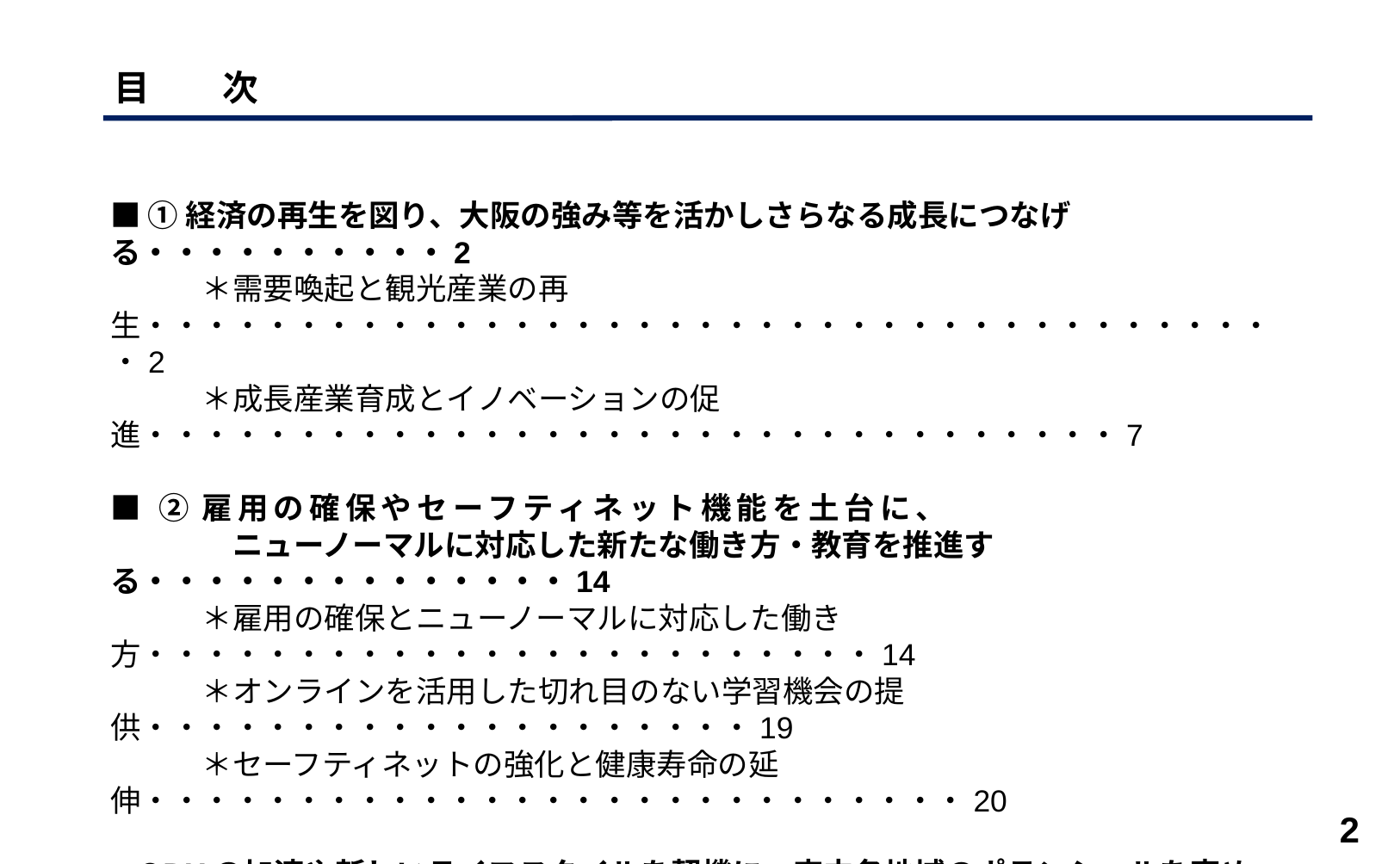

目　　次
■ ①経済の再生を図り、大阪の強み等を活かしさらなる成長につなげる・・・・・・・・・・2
　　　＊需要喚起と観光産業の再生・・・・・・・・・・・・・・・・・・・・・・・・・・・・・・・・・・・・・・2
　　　＊成長産業育成とイノベーションの促進・・・・・・・・・・・・・・・・・・・・・・・・・・・・・・・・7

■ ②雇用の確保やセーフティネット機能を土台に、
　　　　ニューノーマルに対応した新たな働き方・教育を推進する・・・・・・・・・・・・・・14
　　　＊雇用の確保とニューノーマルに対応した働き方・・・・・・・・・・・・・・・・・・・・・・・・14
　　　＊オンラインを活用した切れ目のない学習機会の提供・・・・・・・・・・・・・・・・・・・・19
　　　＊セーフティネットの強化と健康寿命の延伸・・・・・・・・・・・・・・・・・・・・・・・・・・・20

■ ③DXの加速や新しいライフスタイルを契機に、府内各地域のポテンシャルを高める・・23
　　　＊府内各地域の活性化・・・・・・・・・・・・・・・・・・・・・・・・・・・・・・・・・・・・・・・・・・23
　　　＊ＤＸの加速・・・・・・・・・・・・・・・・・・・・・・・・・・・・・・・・・・・・・・・・・・・・・・・・・29

■ 戦略全体に関わるもの・・・・・・・・・・・・・・・・・・・・・・・・・・・・・・・・・・・・・・・・・・・・31
2